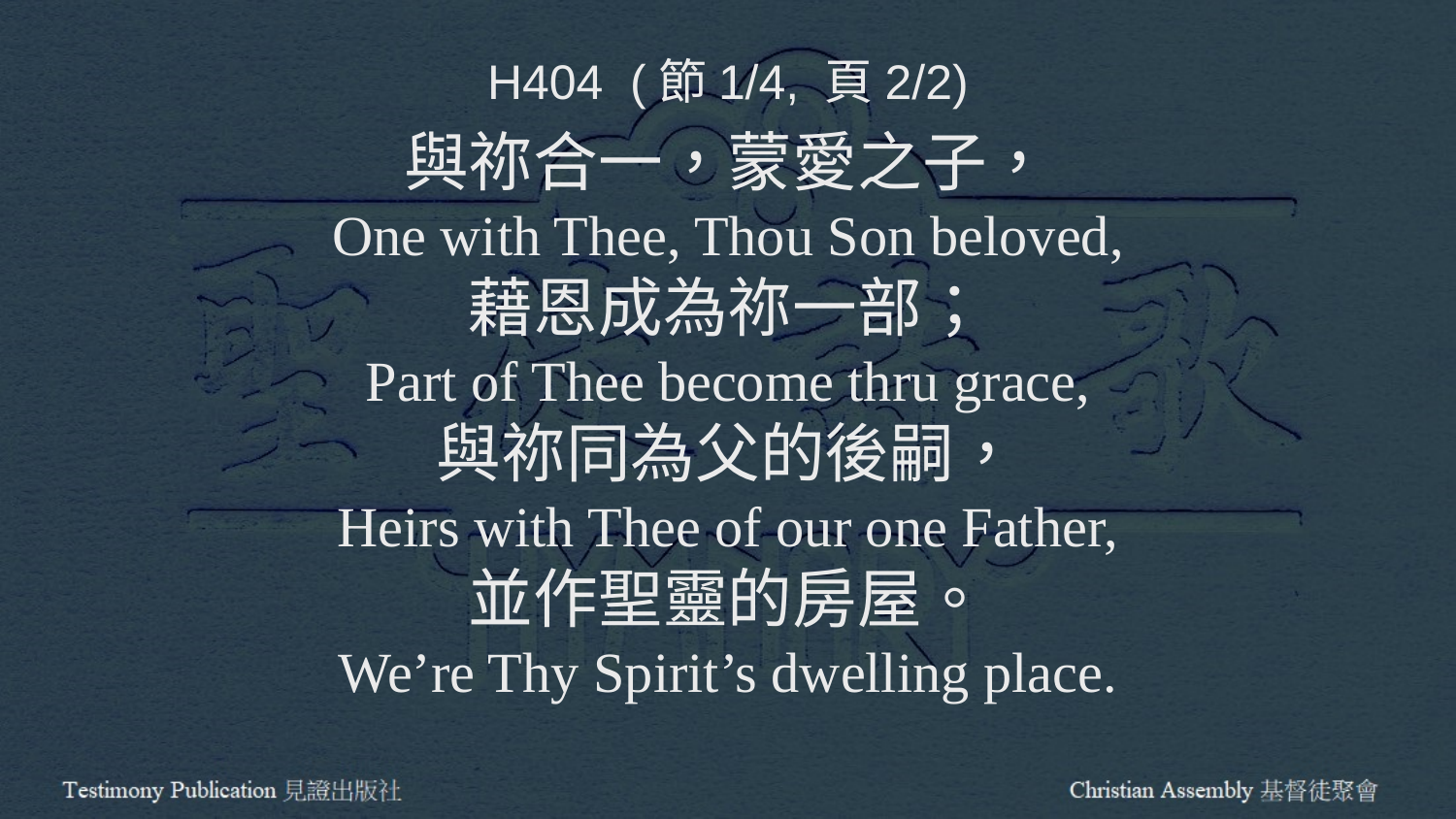

H404  (節1/4, 頁2/2)
與祢合一，蒙愛之子，
One with Thee, Thou Son beloved,
藉恩成為祢一部；
Part of Thee become thru grace,
與祢同為父的後嗣，
Heirs with Thee of our one Father,
並作聖靈的房屋。
We’re Thy Spirit’s dwelling place.